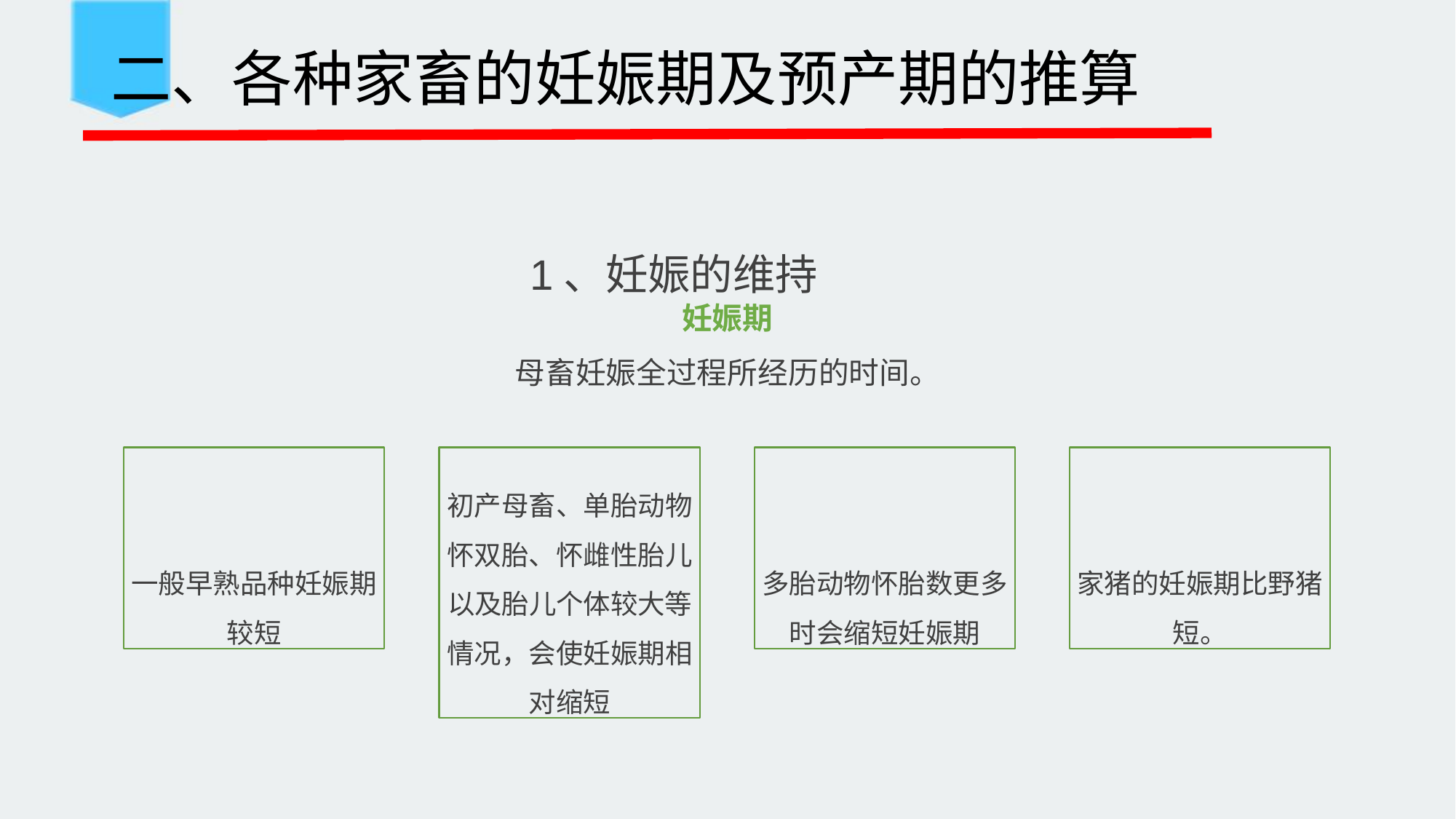

二、各种家畜的妊娠期及预产期的推算
1、妊娠的维持
妊娠期
母畜妊娠全过程所经历的时间。

一般早熟品种妊娠期 较短
初产母畜、单胎动物 怀双胎、怀雌性胎儿 以及胎儿个体较大等 情况，会使妊娠期相 对缩短

多胎动物怀胎数更多 时会缩短妊娠期

家猪的妊娠期比野猪 短。